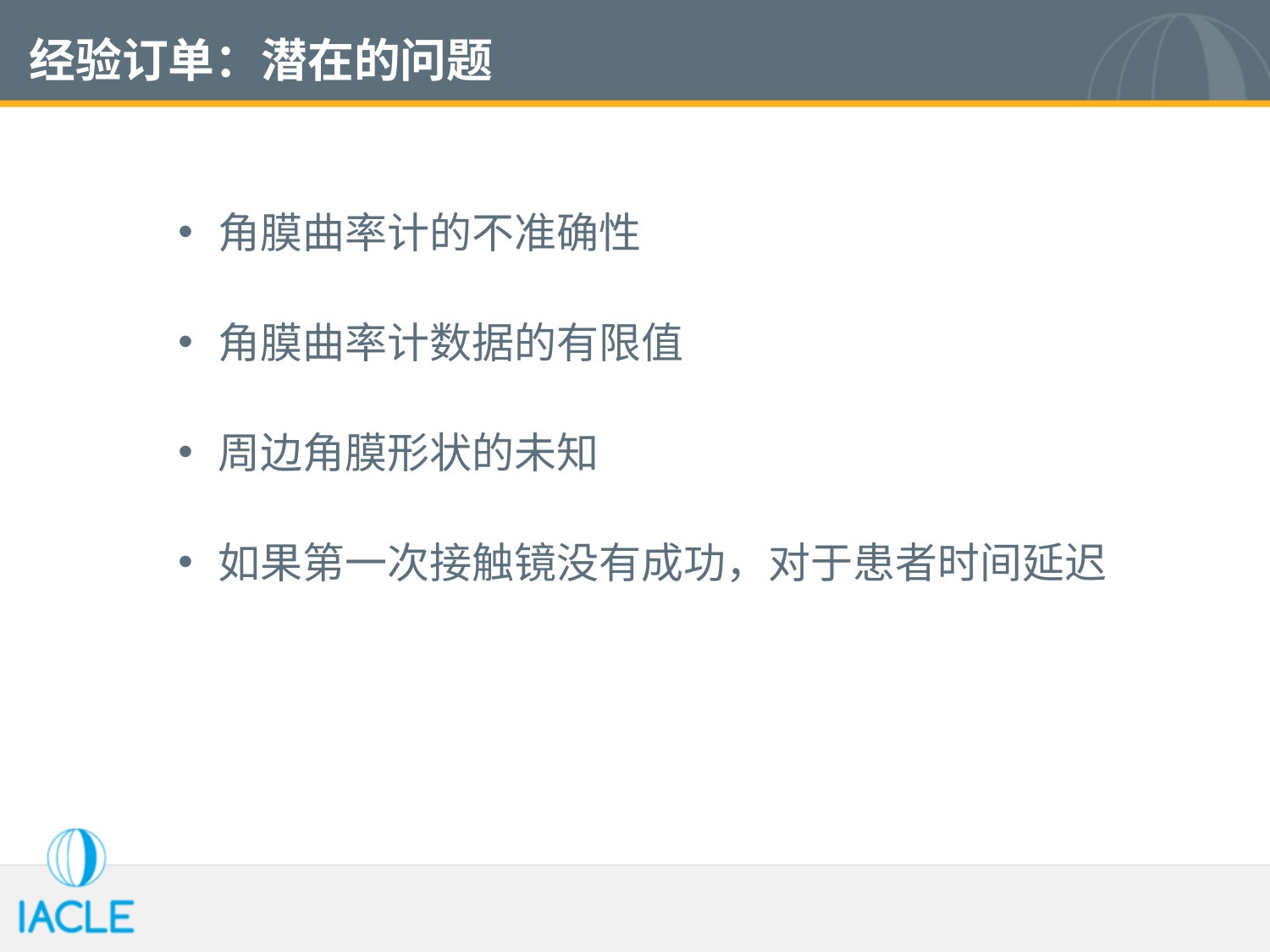

# 经验订单：潜在的问题
角膜曲率计的不准确性
角膜曲率计数据的有限值
周边角膜形状的未知
如果第一次接触镜没有成功，对于患者时间延迟